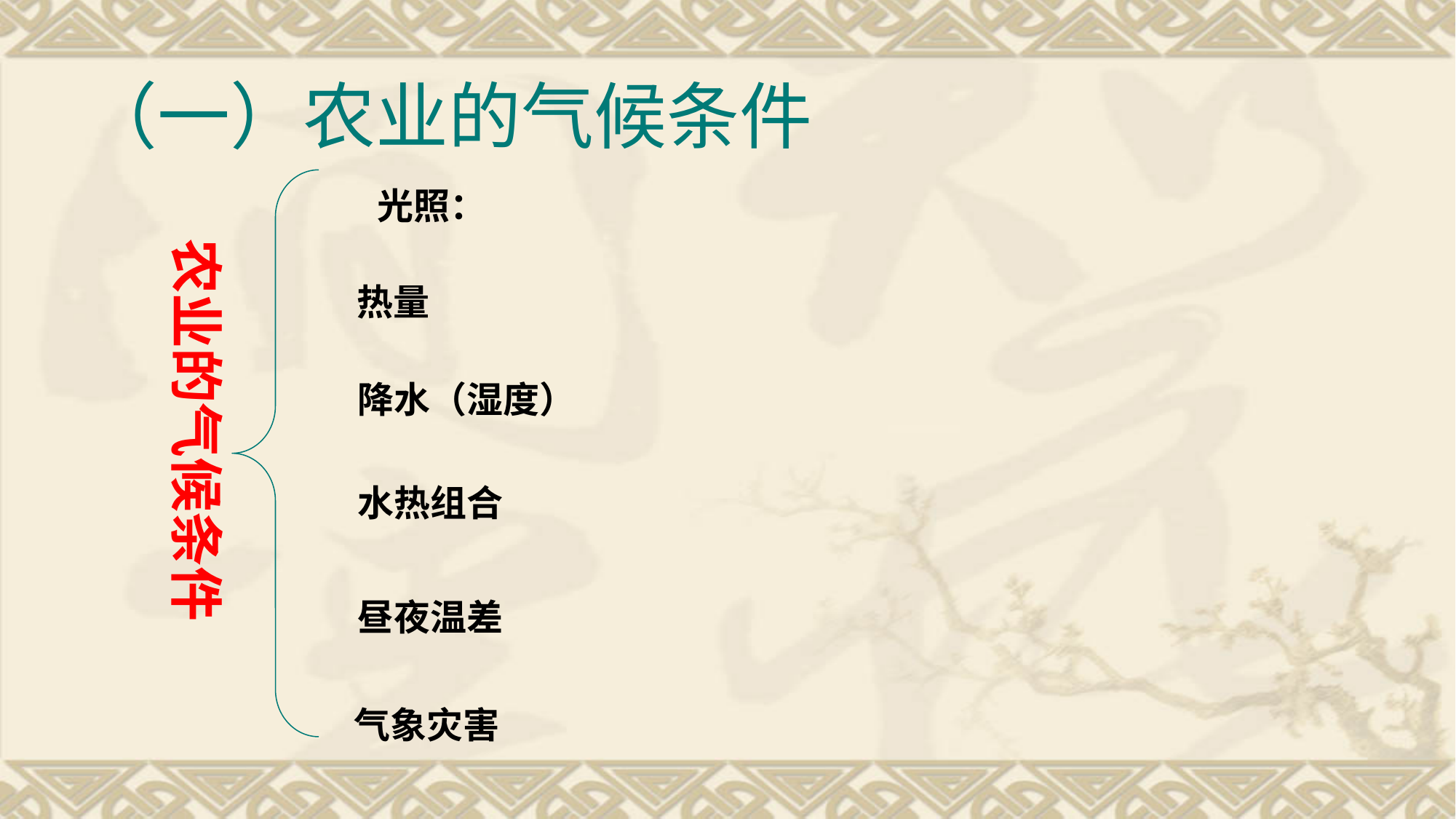

（一）农业的气候条件

农业的气候条件
光照：
热量
降水（湿度）
水热组合
昼夜温差
气象灾害